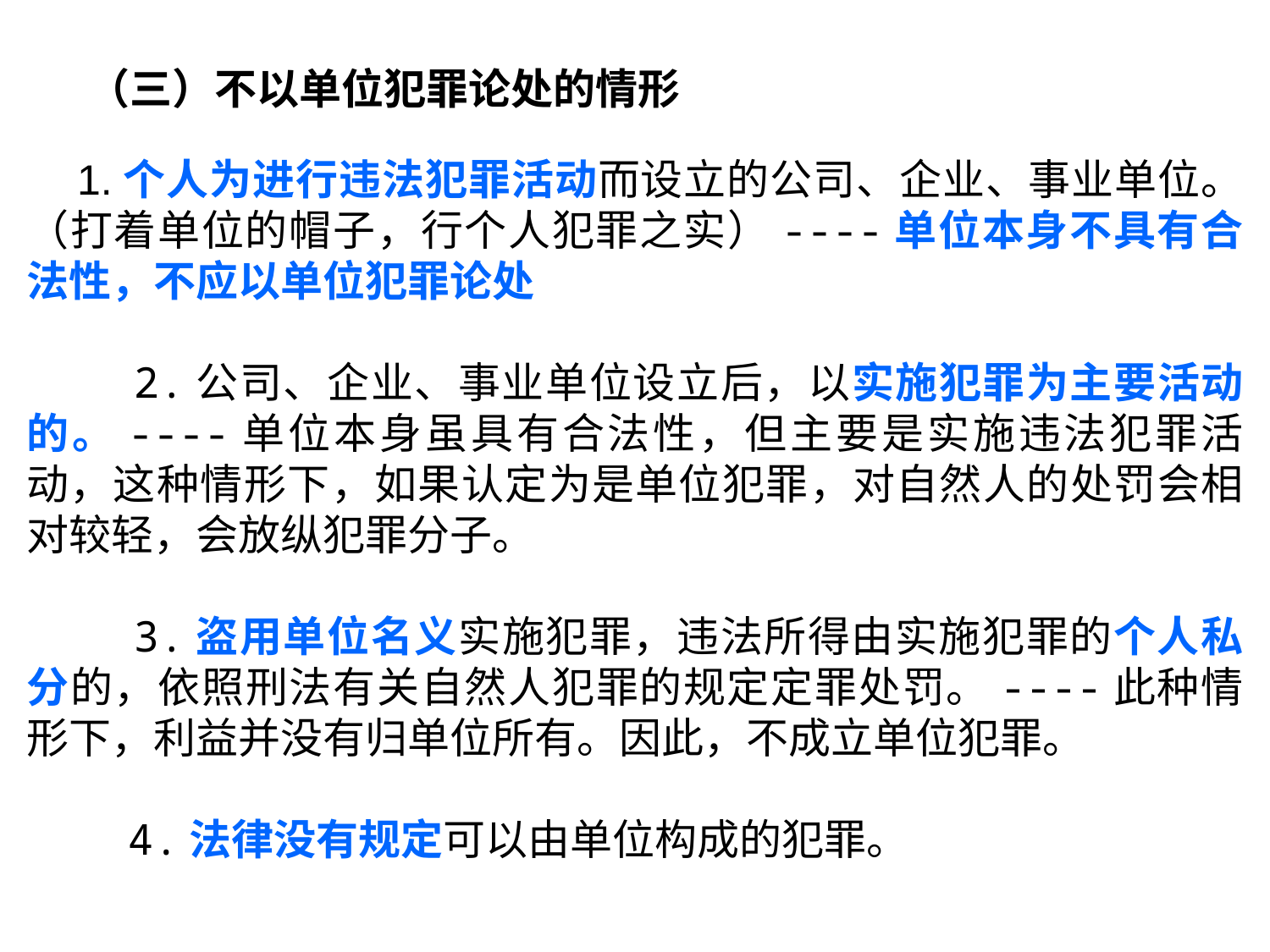

（三）不以单位犯罪论处的情形
    1.个人为进行违法犯罪活动而设立的公司、企业、事业单位。（打着单位的帽子，行个人犯罪之实）----单位本身不具有合法性，不应以单位犯罪论处

    2.公司、企业、事业单位设立后，以实施犯罪为主要活动的。----单位本身虽具有合法性，但主要是实施违法犯罪活动，这种情形下，如果认定为是单位犯罪，对自然人的处罚会相对较轻，会放纵犯罪分子。

    3.盗用单位名义实施犯罪，违法所得由实施犯罪的个人私分的，依照刑法有关自然人犯罪的规定定罪处罚。----此种情形下，利益并没有归单位所有。因此，不成立单位犯罪。

    4.法律没有规定可以由单位构成的犯罪。